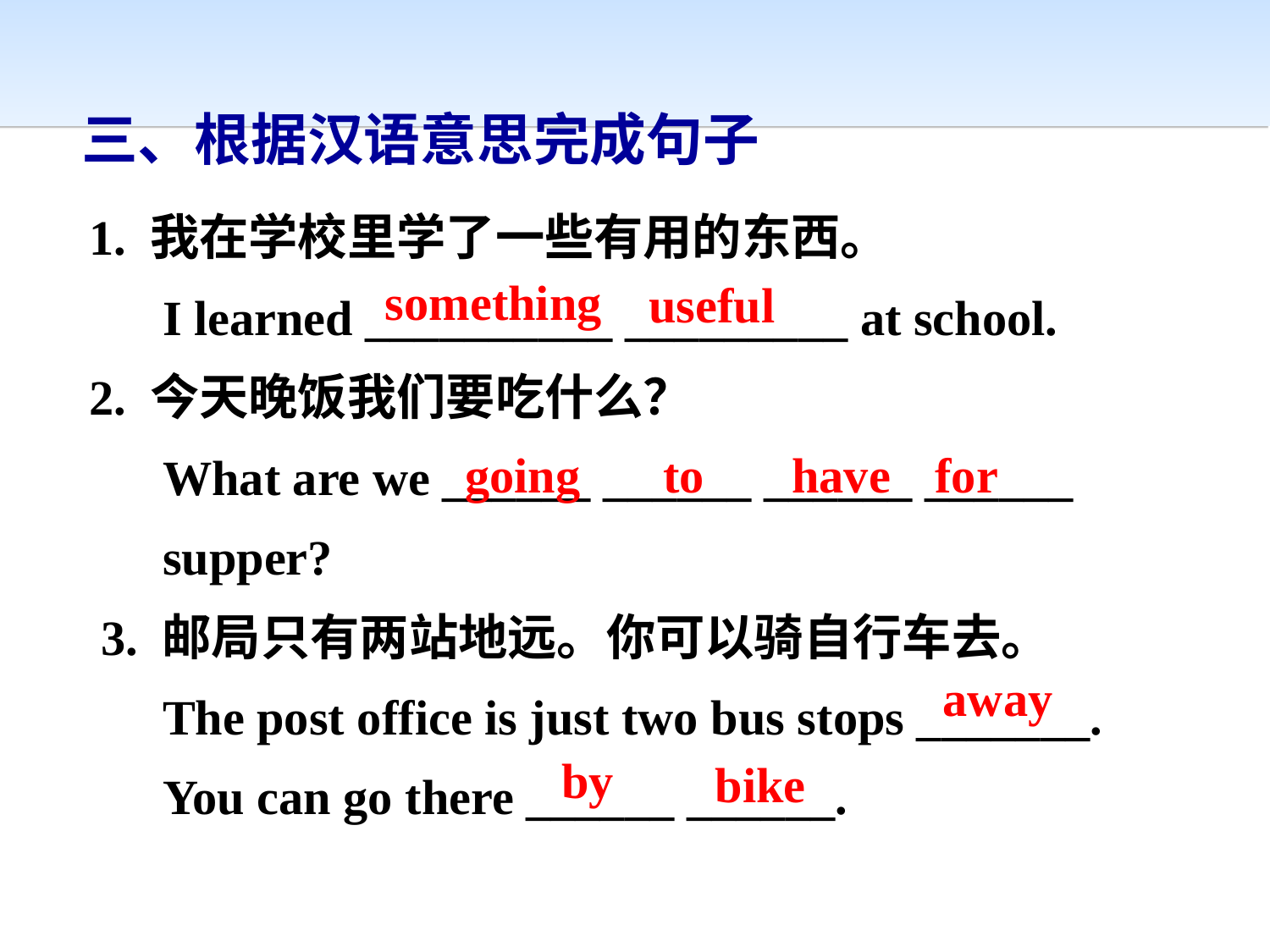

三、根据汉语意思完成句子
1. 我在学校里学了一些有用的东西。
      I learned __________ _________ at school.
2. 今天晚饭我们要吃什么？
      What are we ______ ______ ______ ______
      supper?
 3. 邮局只有两站地远。你可以骑自行车去。
      The post office is just two bus stops _______.
      You can go there ______ ______.

something
useful
going
have
for
to
away
by
bike